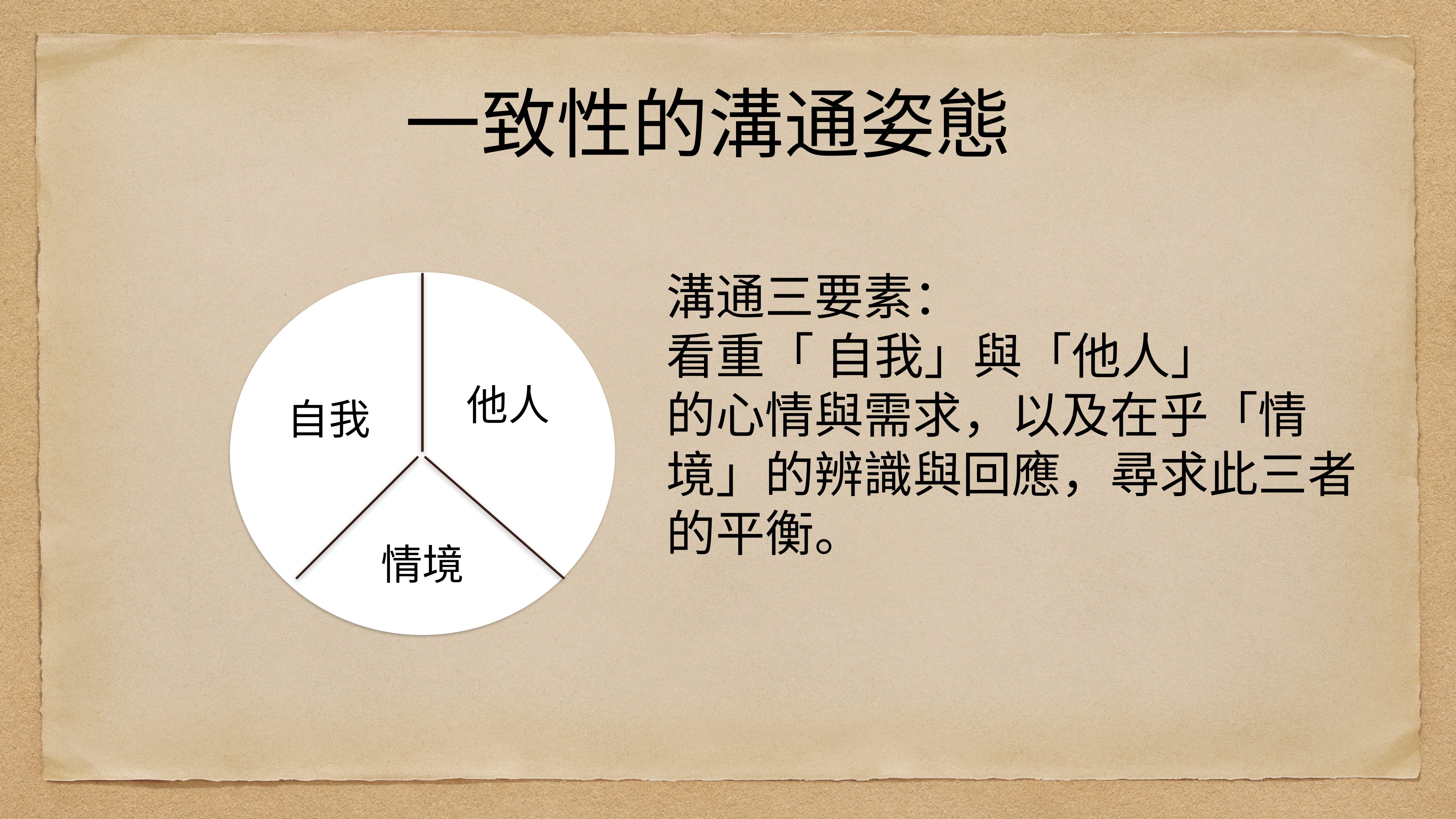

一致性的溝通姿態
溝通三要素：
看重「 自我」與「他人」
的心情與需求，以及在乎「情境」的辨識與回應，尋求此三者的平衡。

他人
自我

情境